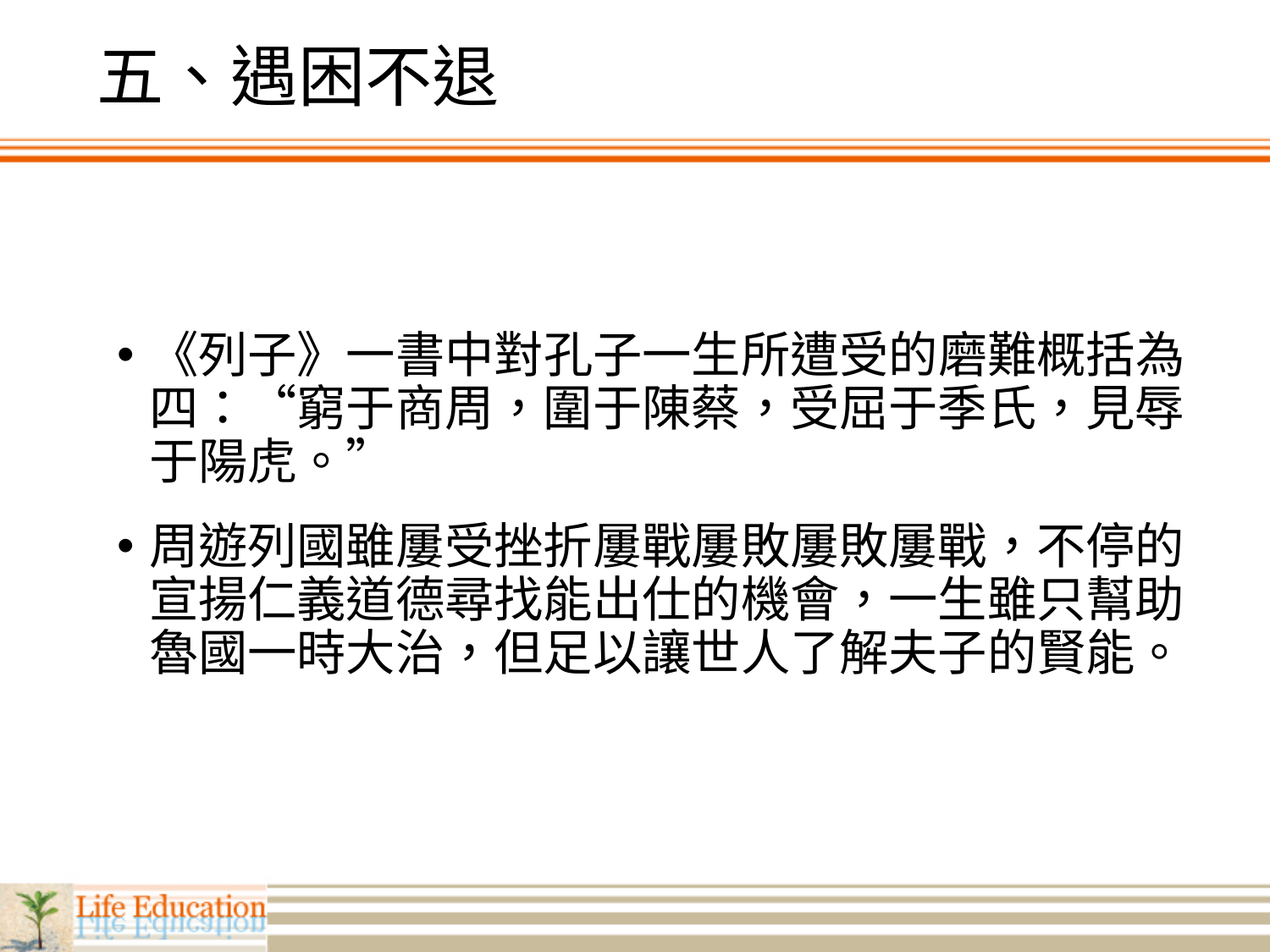

# 五、遇困不退
《列子》一書中對孔子一生所遭受的磨難概括為四：“窮于商周，圍于陳蔡，受屈于季氏，見辱于陽虎。”
周遊列國雖屢受挫折屢戰屢敗屢敗屢戰，不停的宣揚仁義道德尋找能出仕的機會，一生雖只幫助魯國一時大治，但足以讓世人了解夫子的賢能。